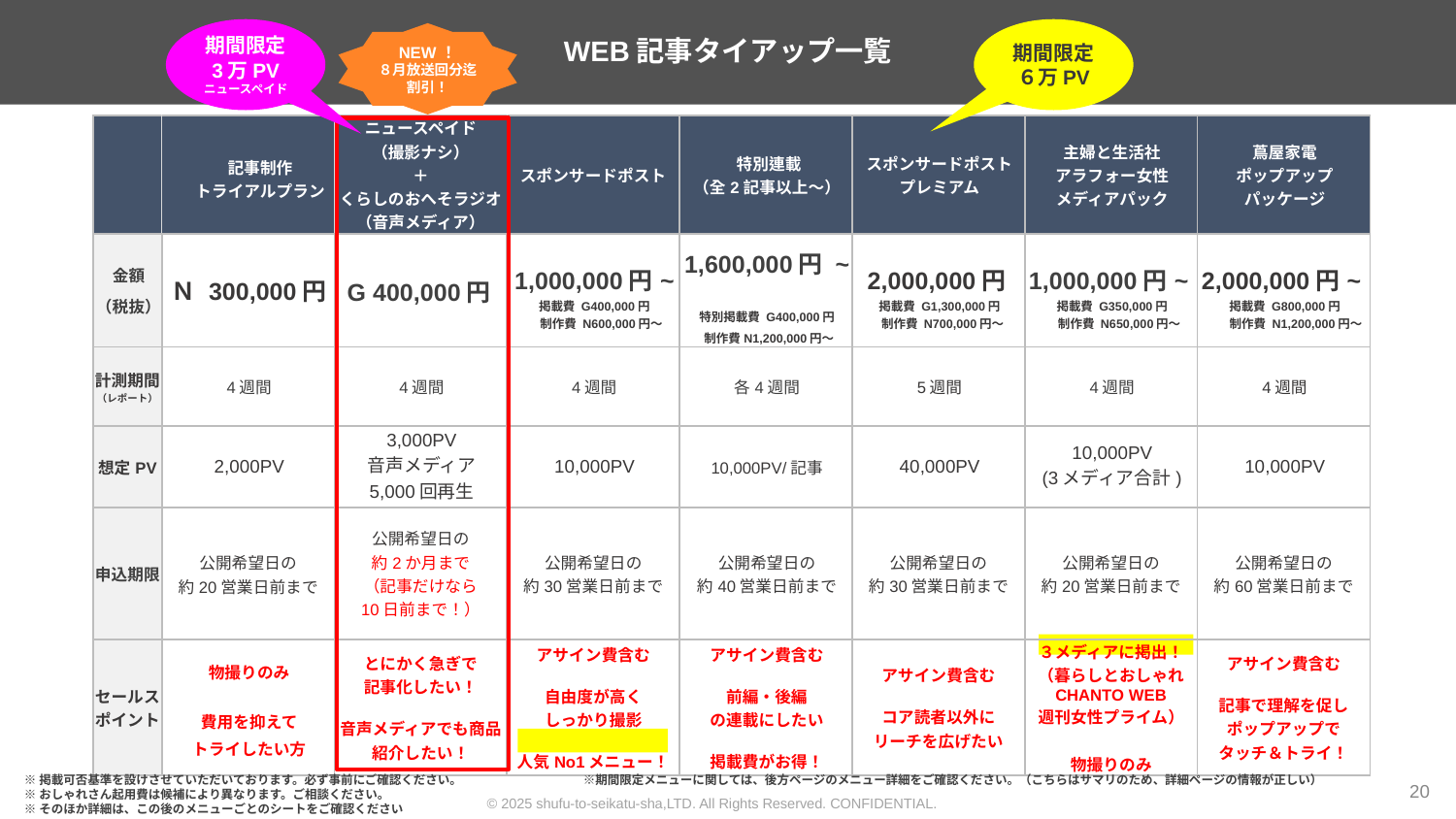

WEB記事タイアップ一覧
期間限定
3万PV
ニュースペイド
期間限定
６万PV
NEW！
８月放送回分迄割引！
|  | 記事制作 トライアルプラン | ニュースペイド （撮影ナシ） ＋ くらしのおへそラジオ（音声メディア） | スポンサードポスト | 特別連載 （全2記事以上～） | スポンサードポスト プレミアム | 主婦と生活社 アラフォー女性 メディアパック | 蔦屋家電 ポップアップ パッケージ |
| --- | --- | --- | --- | --- | --- | --- | --- |
| 金額 （税抜） | Ｎ 300,000円 | G 400,000円 | 1,000,000円~ 掲載費 G400,000円 制作費 N600,000円～ | 1,600,000円 ~ 特別掲載費 G400,000円 制作費N1,200,000円～ | 2,000,000円 掲載費 G1,300,000円 制作費 N700,000円～ | 1,000,000円~ 掲載費 G350,000円 制作費 N650,000円～ | 2,000,000円~ 掲載費 G800,000円 制作費 N1,200,000円～ |
| 計測期間 （レポート） | 4週間 | 4週間 | 4週間 | 各4週間 | 5週間 | 4週間 | 4週間 |
| 想定PV | 2,000PV | 3,000PV 音声メディア 5,000回再生 | 10,000PV | 10,000PV/記事 | 40,000PV | 10,000PV (3メディア合計) | 10,000PV |
| 申込期限 | 公開希望日の 約20営業日前まで | 公開希望日の 約2か月まで （記事だけなら 10日前まで！） | 公開希望日の 約30営業日前まで | 公開希望日の 約40営業日前まで | 公開希望日の 約30営業日前まで | 公開希望日の 約20営業日前まで | 公開希望日の 約60営業日前まで |
| セールス ポイント | 物撮りのみ 費用を抑えて トライしたい方 | とにかく急ぎで 記事化したい！ 音声メディアでも商品紹介したい！ | アサイン費含む 自由度が高く しっかり撮影 人気No1メニュー！ | アサイン費含む 前編・後編 の連載にしたい 掲載費がお得！ | アサイン費含む コア読者以外に リーチを広げたい | ３メディアに掲出！ （暮らしとおしゃれ CHANTO WEB 週刊女性プライム） 物撮りのみ | アサイン費含む 記事で理解を促し ポップアップで タッチ＆トライ！ |

※掲載可否基準を設けさせていただいております。必ず事前にご確認ください。　　　　　　　　　　※期間限定メニューに関しては、後方ページのメニュー詳細をご確認ください。（こちらはサマリのため、詳細ページの情報が正しい）
※おしゃれさん起用費は候補により異なります。ご相談ください。
※そのほか詳細は、この後のメニューごとのシートをご確認ください
20